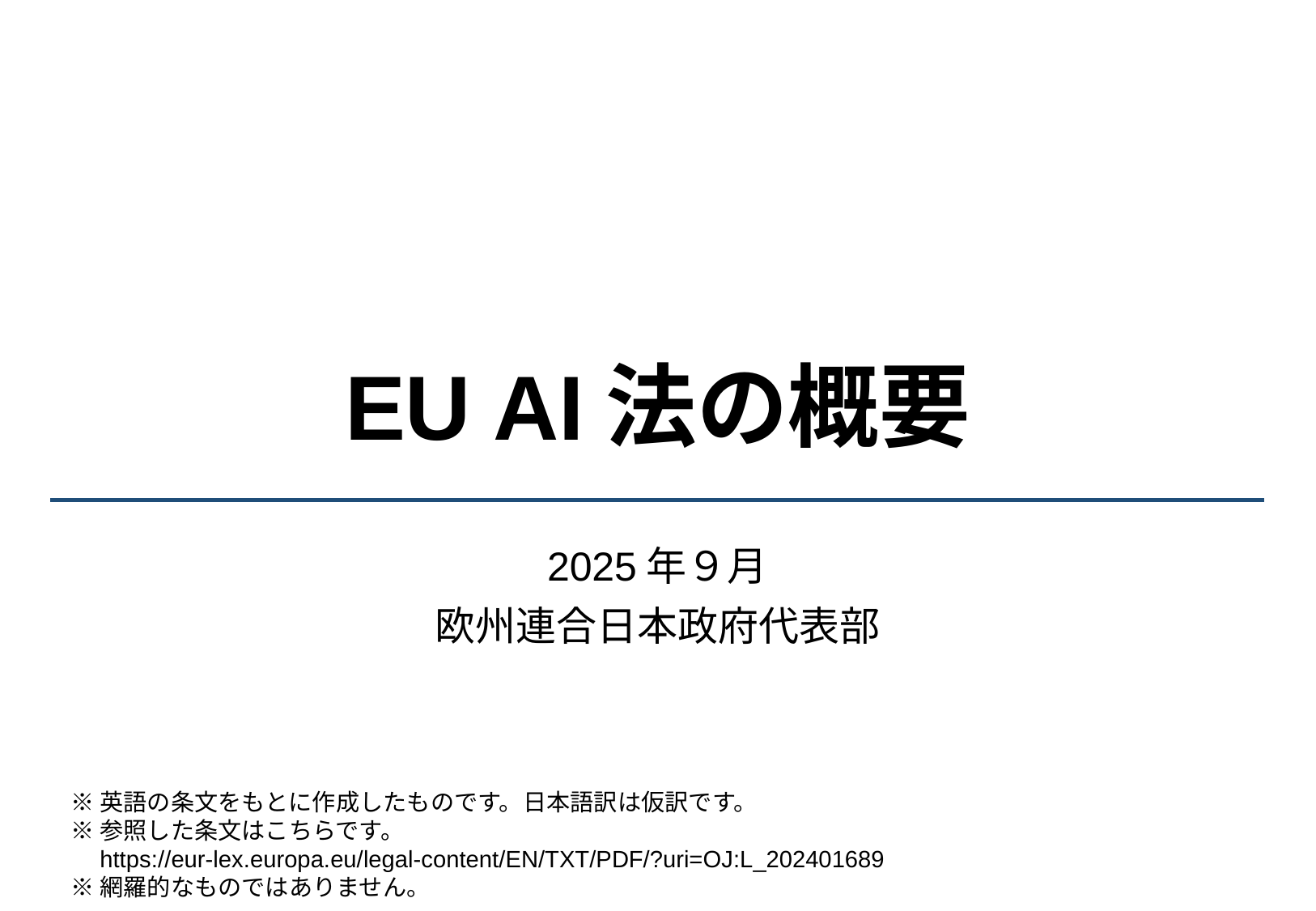

# EU AI法の概要
2025年９月
欧州連合日本政府代表部
※英語の条文をもとに作成したものです。日本語訳は仮訳です。
※参照した条文はこちらです。
　https://eur-lex.europa.eu/legal-content/EN/TXT/PDF/?uri=OJ:L_202401689
※網羅的なものではありません。